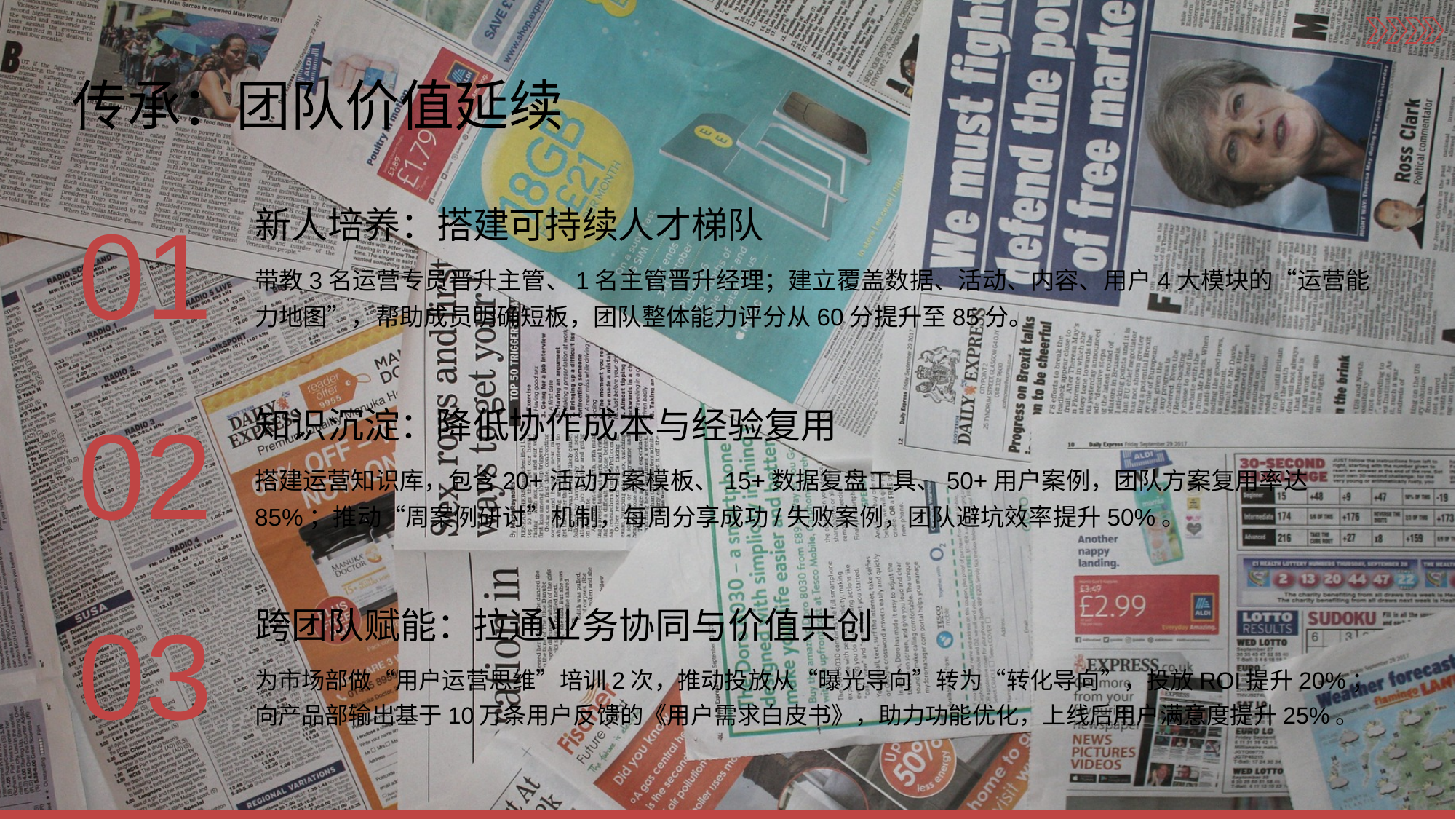

传承：团队价值延续
新人培养：搭建可持续人才梯队
01
带教3名运营专员晋升主管、1名主管晋升经理；建立覆盖数据、活动、内容、用户4大模块的“运营能力地图”，帮助成员明确短板，团队整体能力评分从60分提升至85分。
知识沉淀：降低协作成本与经验复用
02
搭建运营知识库，包含20+活动方案模板、15+数据复盘工具、50+用户案例，团队方案复用率达85%；推动“周案例研讨”机制，每周分享成功/失败案例，团队避坑效率提升50%。
跨团队赋能：拉通业务协同与价值共创
03
为市场部做“用户运营思维”培训2次，推动投放从“曝光导向”转为“转化导向”，投放ROI提升20%；向产品部输出基于10万条用户反馈的《用户需求白皮书》，助力功能优化，上线后用户满意度提升25%。